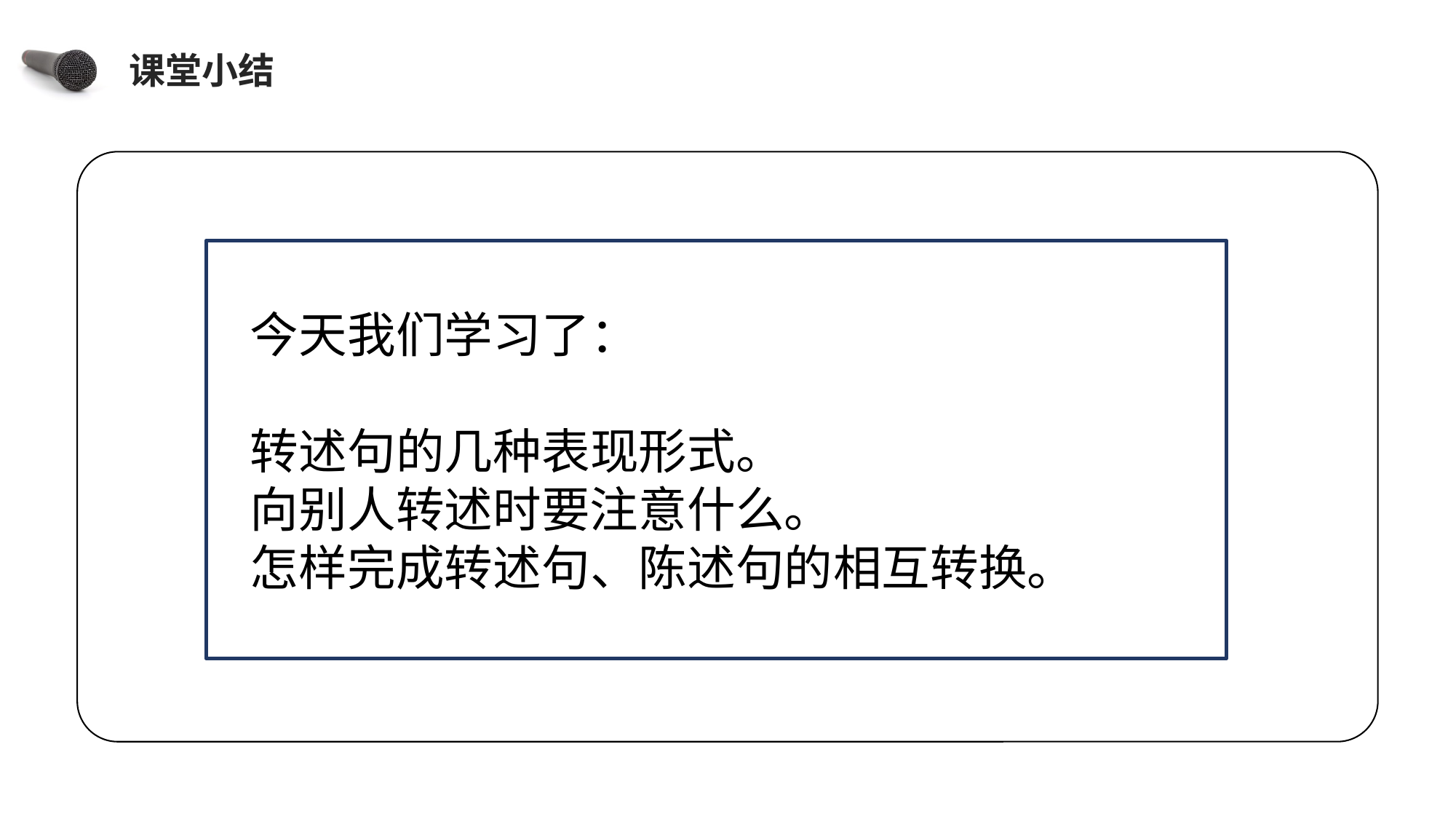

课堂小结

  今天我们学习了：

  转述句的几种表现形式。
  向别人转述时要注意什么。
  怎样完成转述句、陈述句的相互转换。